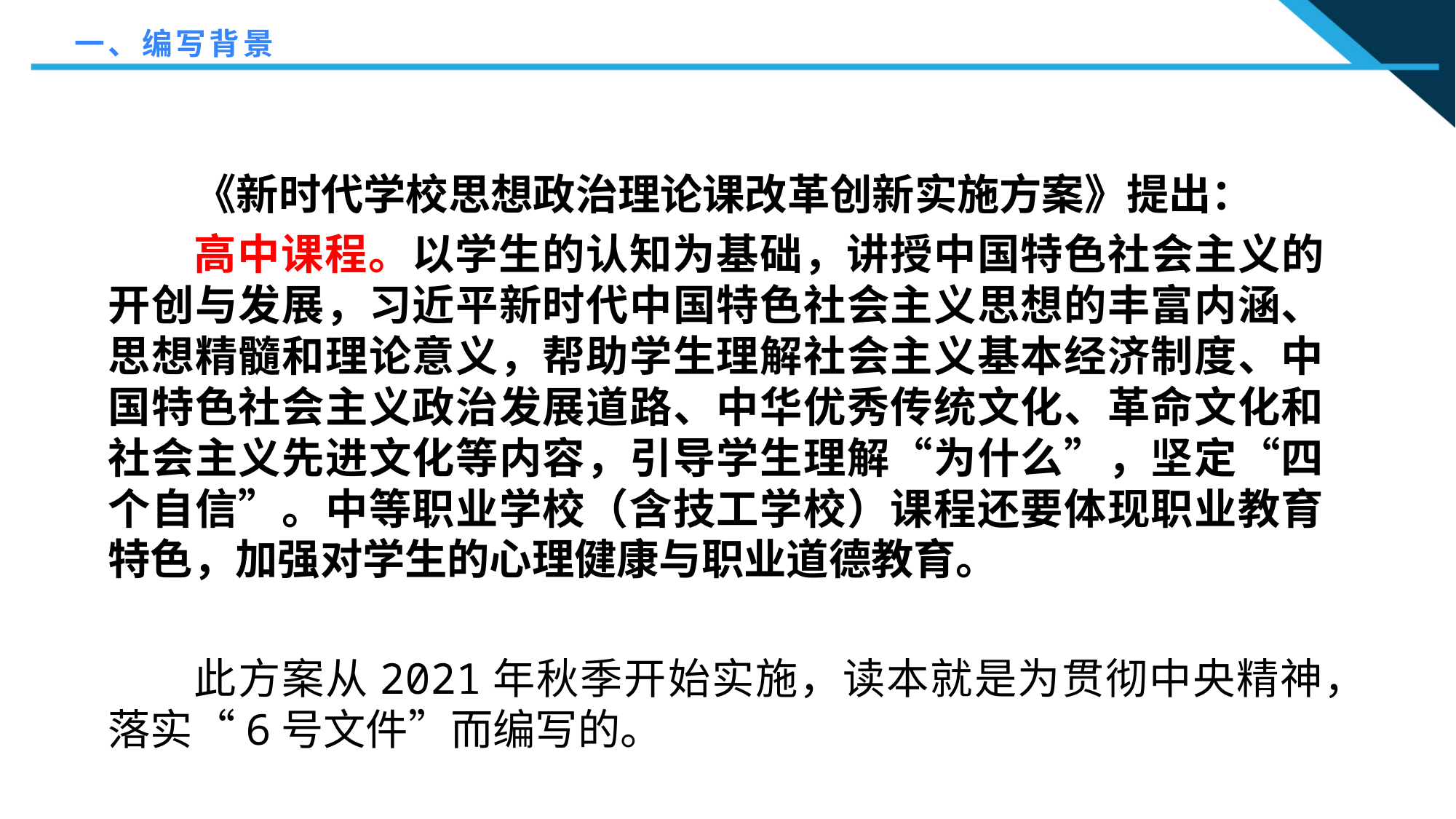

一、编写背景
《新时代学校思想政治理论课改革创新实施方案》提出：
高中课程。以学生的认知为基础，讲授中国特色社会主义的开创与发展，习近平新时代中国特色社会主义思想的丰富内涵、思想精髓和理论意义，帮助学生理解社会主义基本经济制度、中国特色社会主义政治发展道路、中华优秀传统文化、革命文化和社会主义先进文化等内容，引导学生理解“为什么”，坚定“四个自信”。中等职业学校（含技工学校）课程还要体现职业教育特色，加强对学生的心理健康与职业道德教育。

此方案从2021年秋季开始实施，读本就是为贯彻中央精神，落实“6号文件”而编写的。